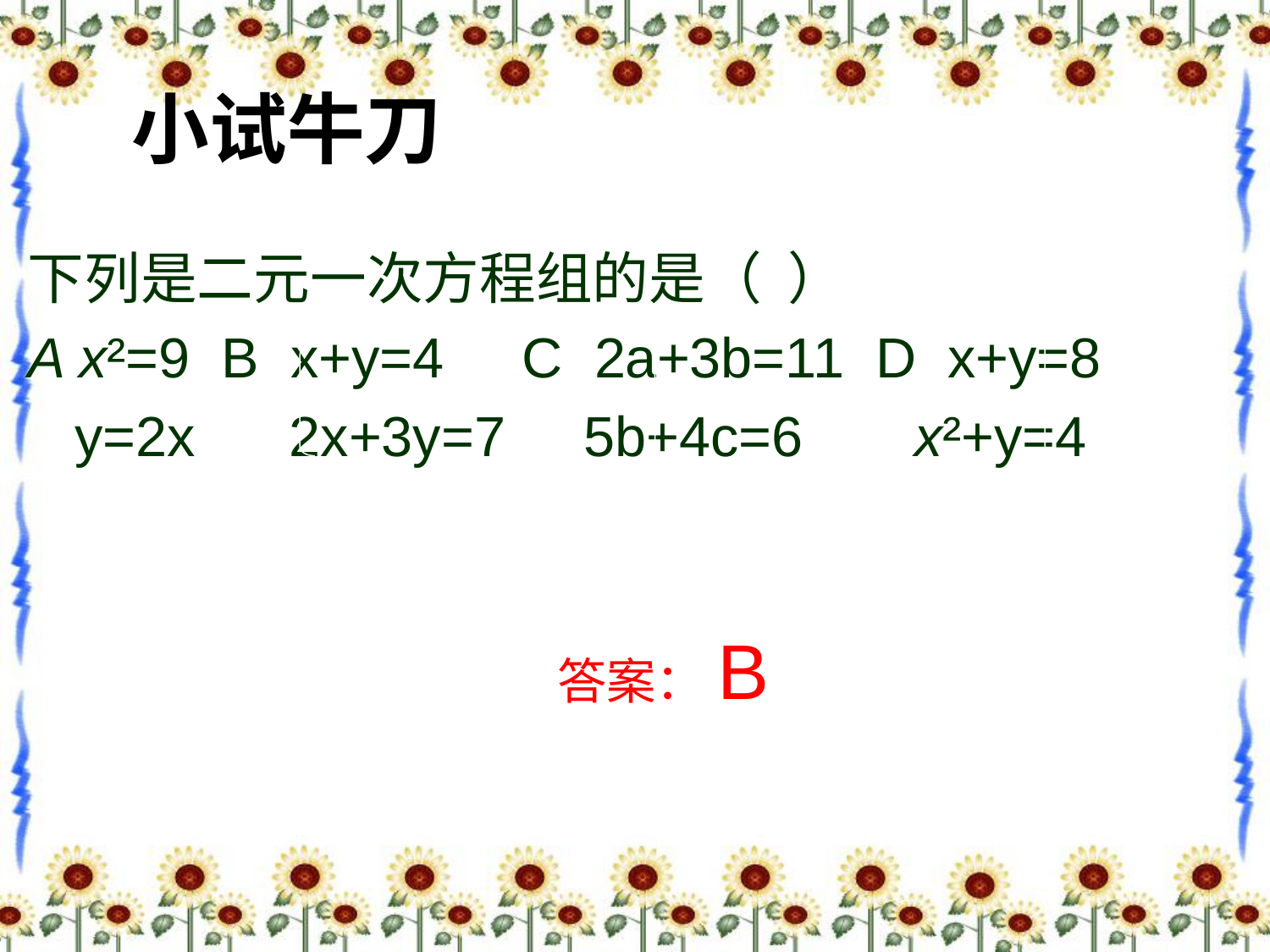

# 小试牛刀
下列是二元一次方程组的是（  ）
A x²=9  B  x+y=4     C  2a+3b=11  D  x+y=8
   y=2x      2x+3y=7     5b+4c=6       x²+y=4

答案：B